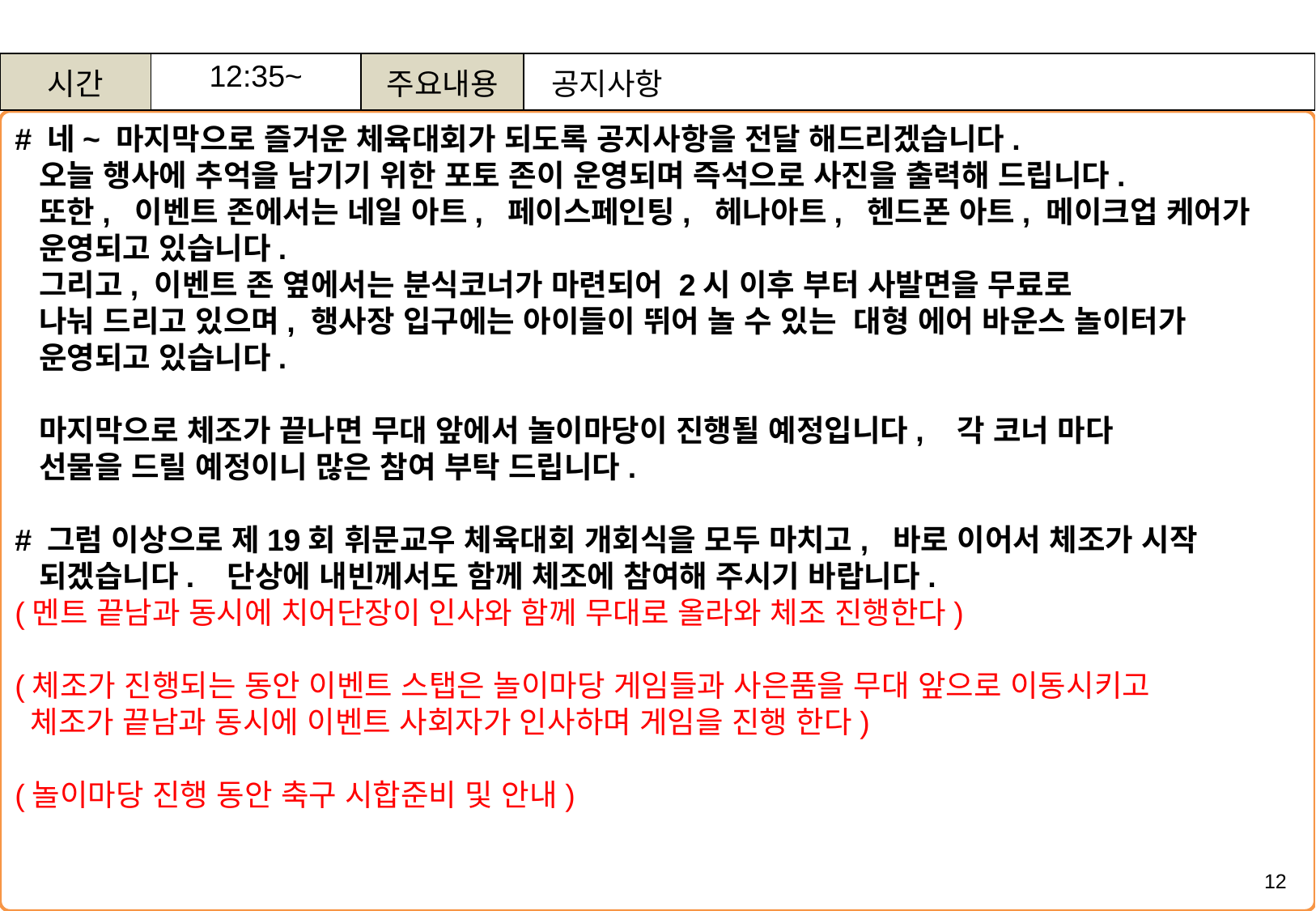

| 시간 | 12:35~ | 주요내용 | 공지사항 |
| --- | --- | --- | --- |
# 네~ 마지막으로 즐거운 체육대회가 되도록 공지사항을 전달 해드리겠습니다.
  오늘 행사에 추억을 남기기 위한 포토 존이 운영되며 즉석으로 사진을 출력해 드립니다.
  또한,  이벤트 존에서는 네일 아트,  페이스페인팅,  헤나아트,  헨드폰 아트, 메이크업 케어가
  운영되고 있습니다.
  그리고, 이벤트 존 옆에서는 분식코너가 마련되어 2시 이후 부터 사발면을 무료로
  나눠 드리고 있으며, 행사장 입구에는 아이들이 뛰어 놀 수 있는  대형 에어 바운스 놀이터가
  운영되고 있습니다.

  마지막으로 체조가 끝나면 무대 앞에서 놀이마당이 진행될 예정입니다,   각 코너 마다
  선물을 드릴 예정이니 많은 참여 부탁 드립니다.

# 그럼 이상으로 제19회 휘문교우 체육대회 개회식을 모두 마치고,  바로 이어서 체조가 시작
  되겠습니다.   단상에 내빈께서도 함께 체조에 참여해 주시기 바랍니다.
(멘트 끝남과 동시에 치어단장이 인사와 함께 무대로 올라와 체조 진행한다)

(체조가 진행되는 동안 이벤트 스탭은 놀이마당 게임들과 사은품을 무대 앞으로 이동시키고
 체조가 끝남과 동시에 이벤트 사회자가 인사하며 게임을 진행 한다)

(놀이마당 진행 동안 축구 시합준비 및 안내)

12